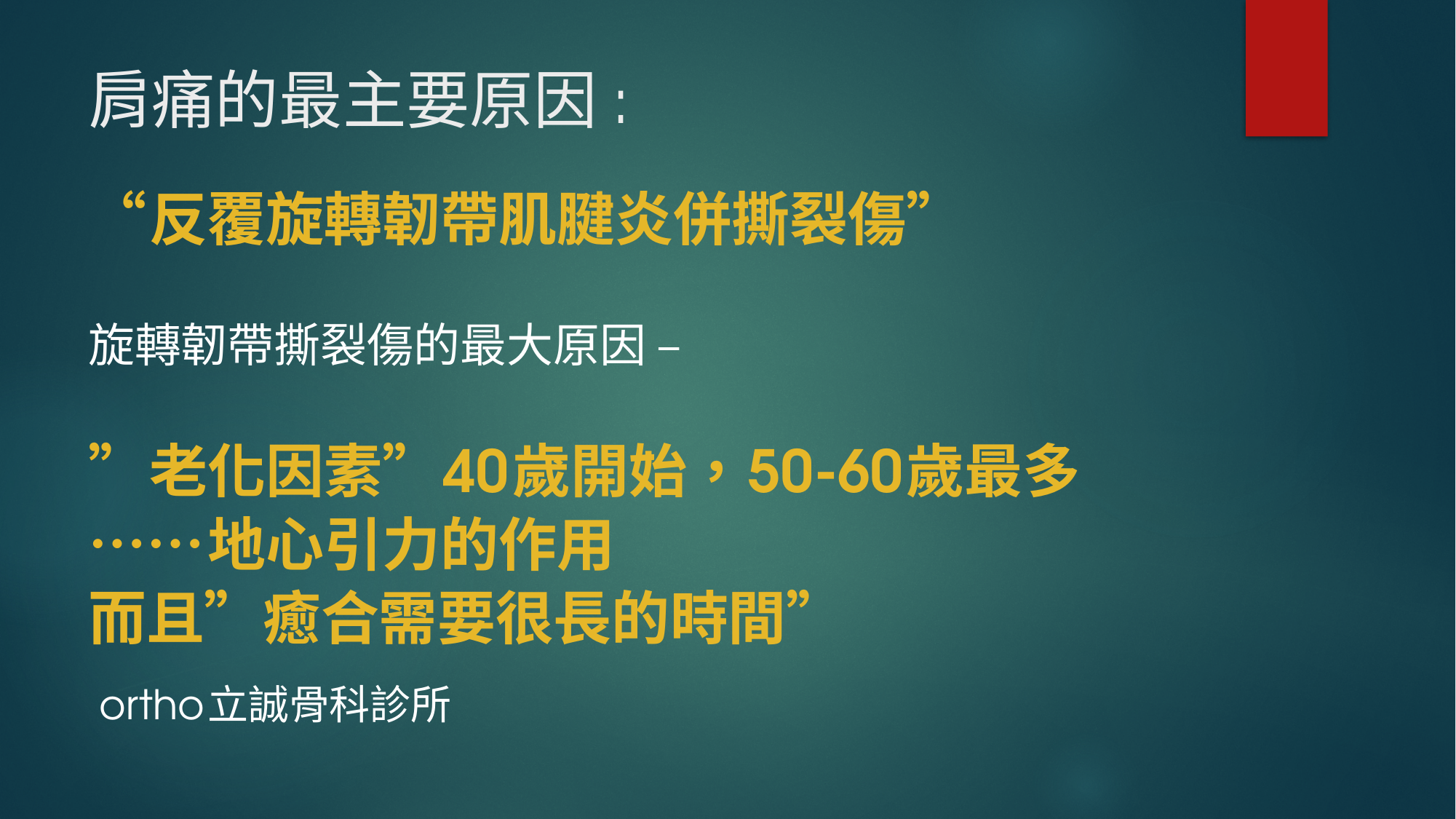

# 肩痛的最主要原因:
“反覆旋轉韌帶肌腱炎併撕裂傷”

旋轉韌帶撕裂傷的最大原因 –

”老化因素”40歲開始，50-60歲最多
……地心引力的作用
而且”癒合需要很長的時間”

 ortho立誠骨科診所